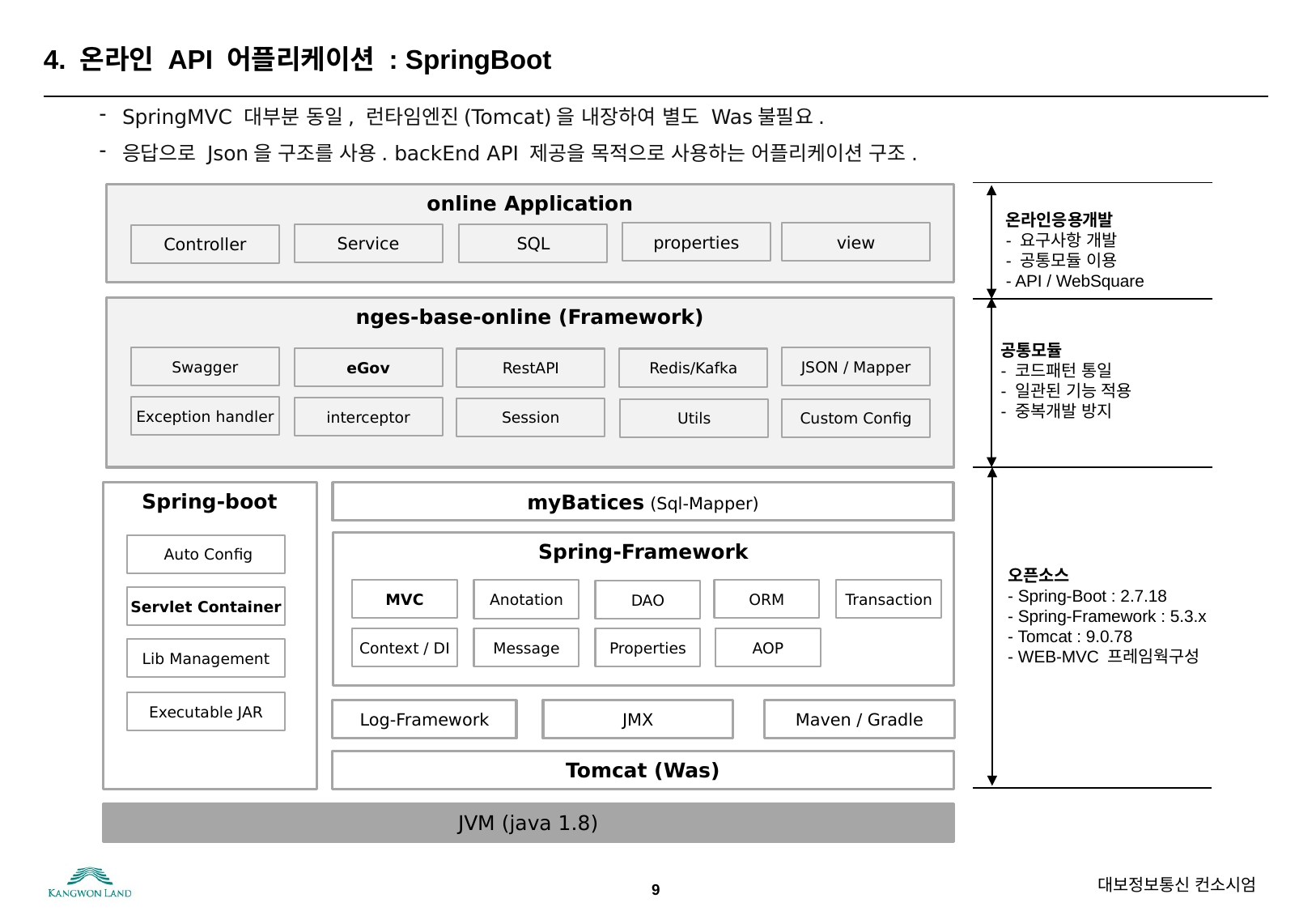

# 4. 온라인 API 어플리케이션 : SpringBoot
SpringMVC 대부분 동일, 런타임엔진(Tomcat)을 내장하여 별도 Was불필요.
응답으로 Json을 구조를 사용. backEnd API 제공을 목적으로 사용하는 어플리케이션 구조.
online Application
properties
view
Service
SQL
Controller
nges-base-online (Framework)

JSON / Mapper
Swagger
eGov
RestAPI
Redis/Kafka
Exception handler
interceptor
Session
Utils
Custom Config
myBatices (Sql-Mapper)
Spring-boot
Spring-Framework
 Auto Config
MVC
ORM
Transaction
Anotation
DAO
Servlet Container
Context / DI
Properties
AOP
Message
Lib Management
Executable JAR
Maven / Gradle
JMX
Log-Framework
Tomcat (Was)
JVM (java 1.8)
온라인응용개발
- 요구사항 개발
- 공통모듈 이용
- API / WebSquare
공통모듈
- 코드패턴 통일
- 일관된 기능 적용
- 중복개발 방지
오픈소스
- Spring-Boot : 2.7.18
- Spring-Framework : 5.3.x
- Tomcat : 9.0.78
- WEB-MVC 프레임웍구성
9